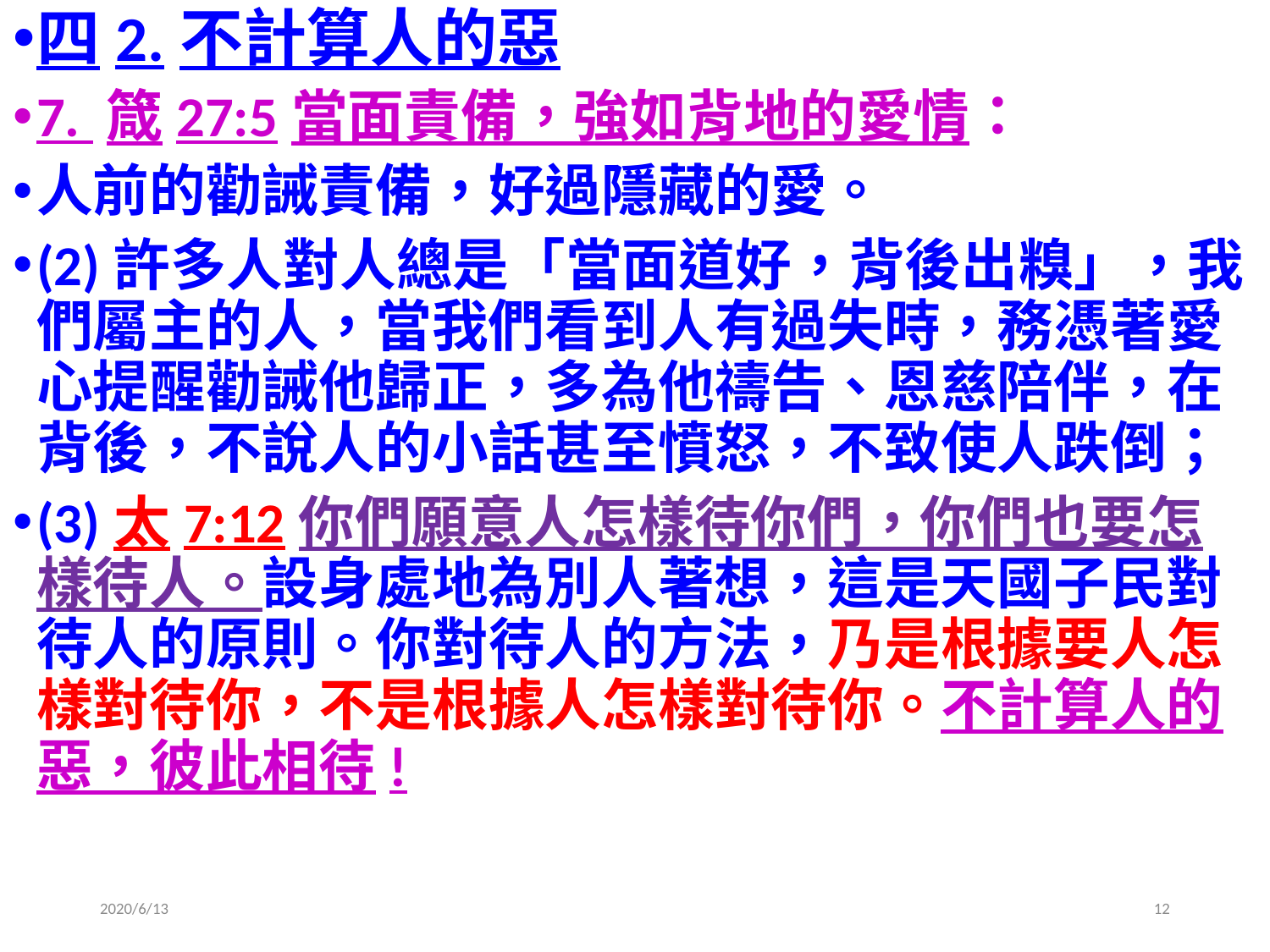

四2.不計算人的惡
7. 箴27:5當面責備，強如背地的愛情：
人前的勸誡責備，好過隱藏的愛。
(2)許多人對人總是「當面道好，背後出糗」，我們屬主的人，當我們看到人有過失時，務憑著愛心提醒勸誡他歸正，多為他禱告、恩慈陪伴，在背後，不說人的小話甚至憤怒，不致使人跌倒；
(3)太7:12你們願意人怎樣待你們，你們也要怎樣待人。設身處地為別人著想，這是天國子民對待人的原則。你對待人的方法，乃是根據要人怎樣對待你，不是根據人怎樣對待你。不計算人的惡，彼此相待!

2020/6/13
12